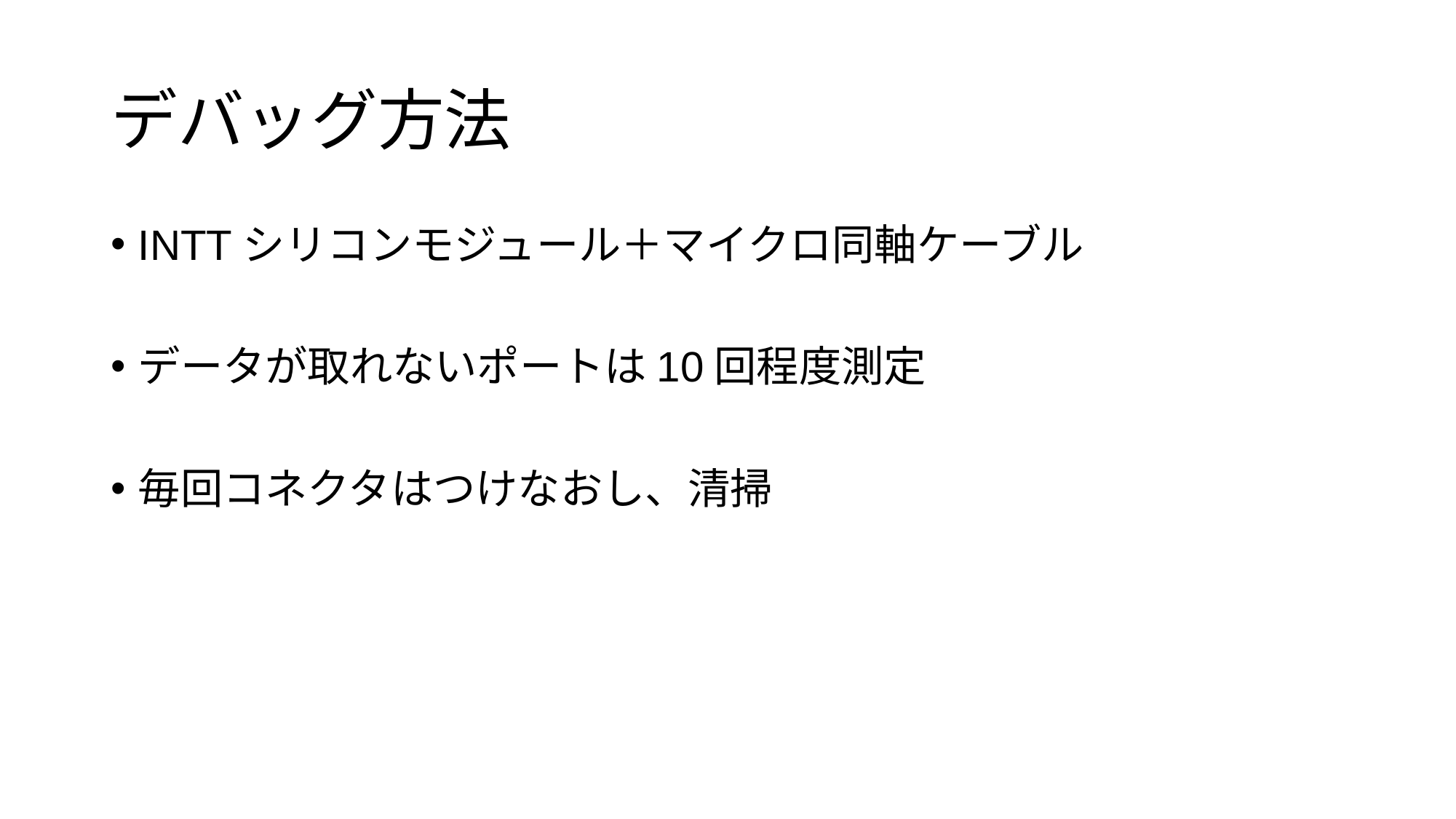

# デバッグ方法
INTTシリコンモジュール＋マイクロ同軸ケーブル

データが取れないポートは10回程度測定

毎回コネクタはつけなおし、清掃